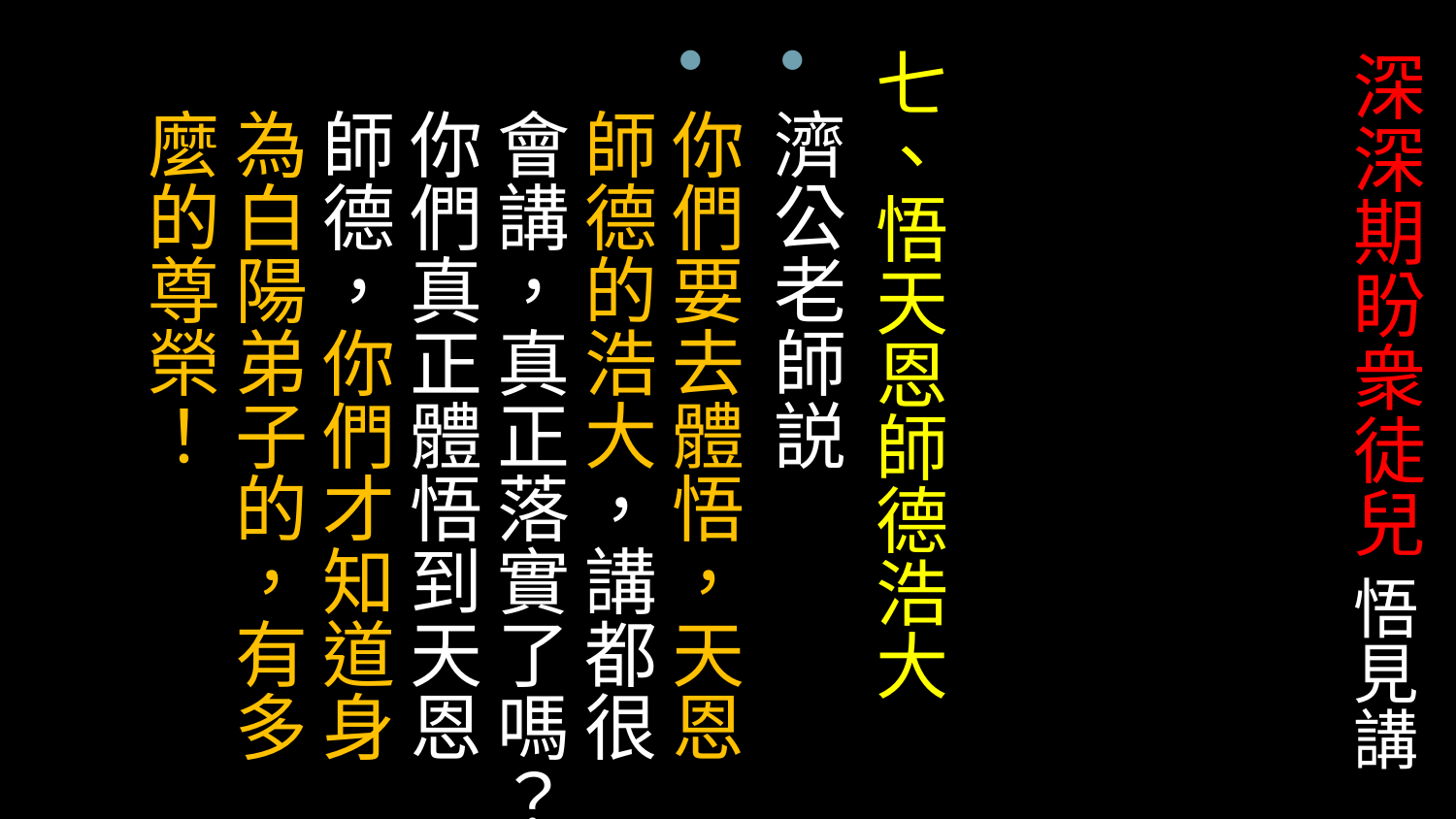

七、悟天恩師德浩大
濟公老師説
你們要去體悟，天恩師德的浩大，講都很會講，真正落實了嗎？你們真正體悟到天恩師德，你們才知道身為白陽弟子的，有多麼的尊榮！

# 深深期盼衆徒兒 悟見講